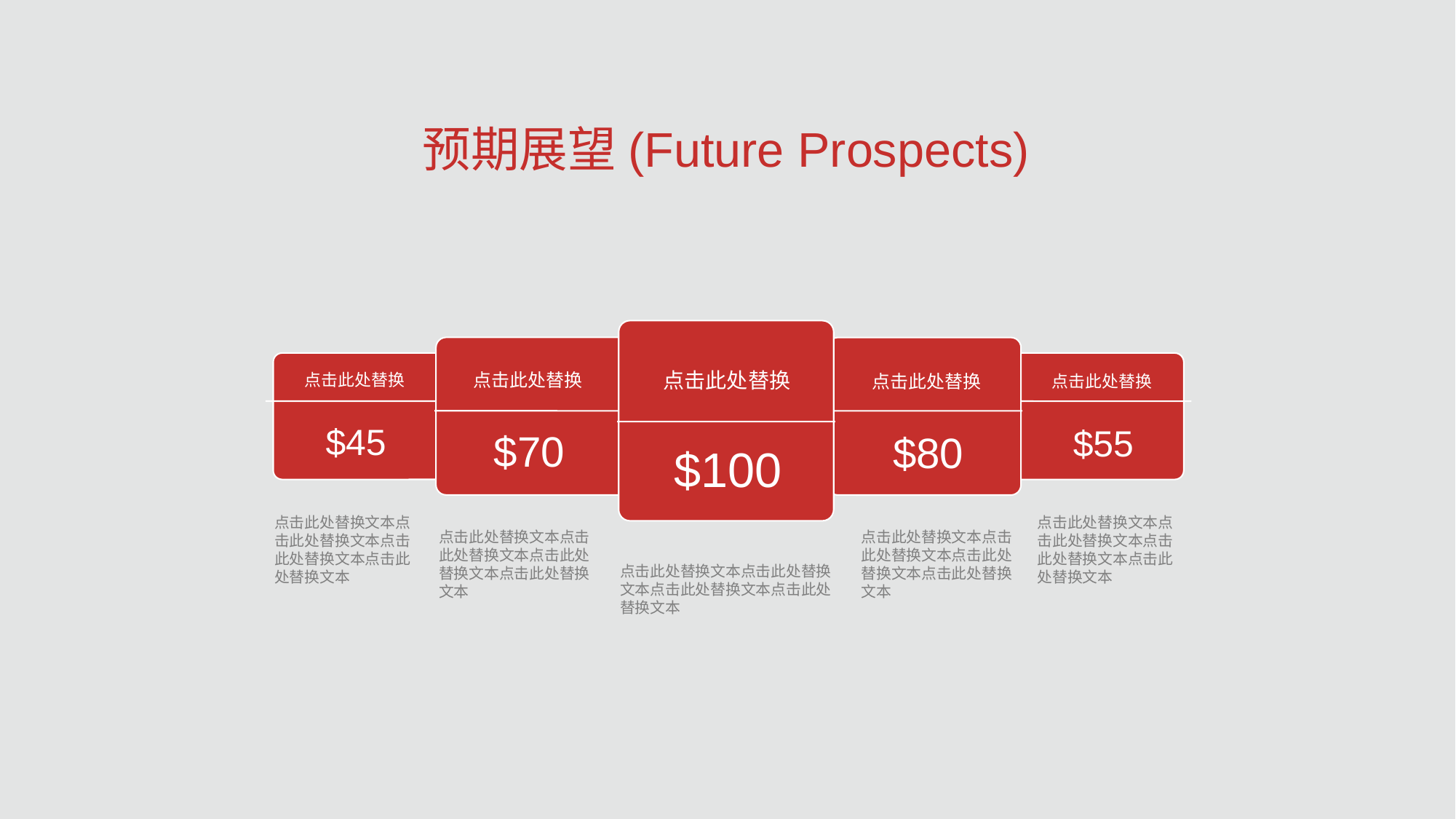

# 预期展望(Future Prospects)

点击此处替换
点击此处替换
点击此处替换
点击此处替换
点击此处替换

$45
$55
$70
$80
$100
点击此处替换文本点击此处替换文本点击此处替换文本点击此处替换文本
点击此处替换文本点击此处替换文本点击此处替换文本点击此处替换文本
点击此处替换文本点击此处替换文本点击此处替换文本点击此处替换文本
点击此处替换文本点击此处替换文本点击此处替换文本点击此处替换文本
点击此处替换文本点击此处替换文本点击此处替换文本点击此处替换文本